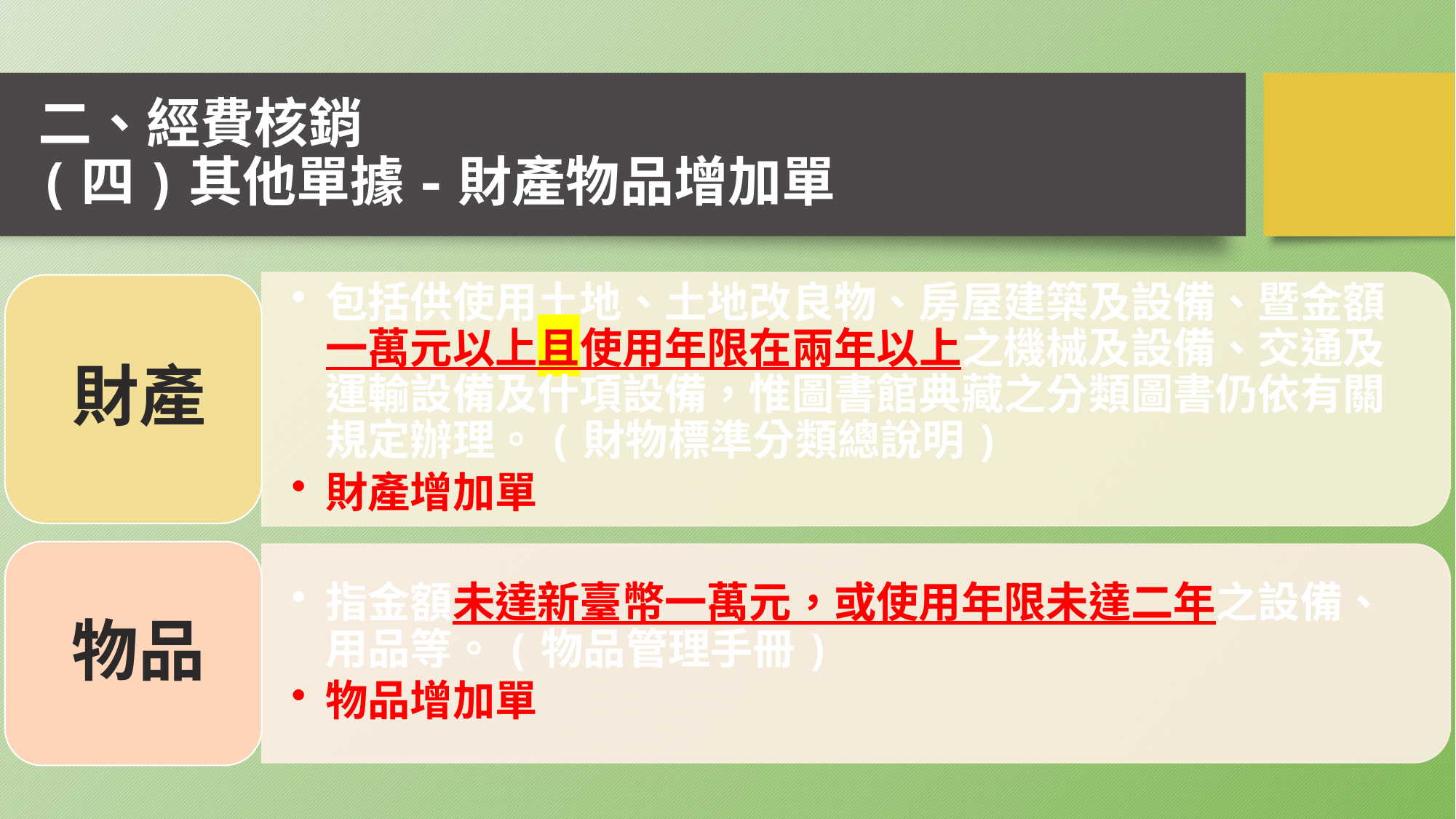

# 二、經費核銷 (四)其他單據-財產物品增加單
包括供使用土地、土地改良物、房屋建築及設備、暨金額一萬元以上且使用年限在兩年以上之機械及設備、交通及運輸設備及什項設備，惟圖書館典藏之分類圖書仍依有關規定辦理。(財物標準分類總說明)
財產增加單
財產
指金額未達新臺幣一萬元，或使用年限未達二年之設備、用品等。(物品管理手冊)
物品增加單
物品